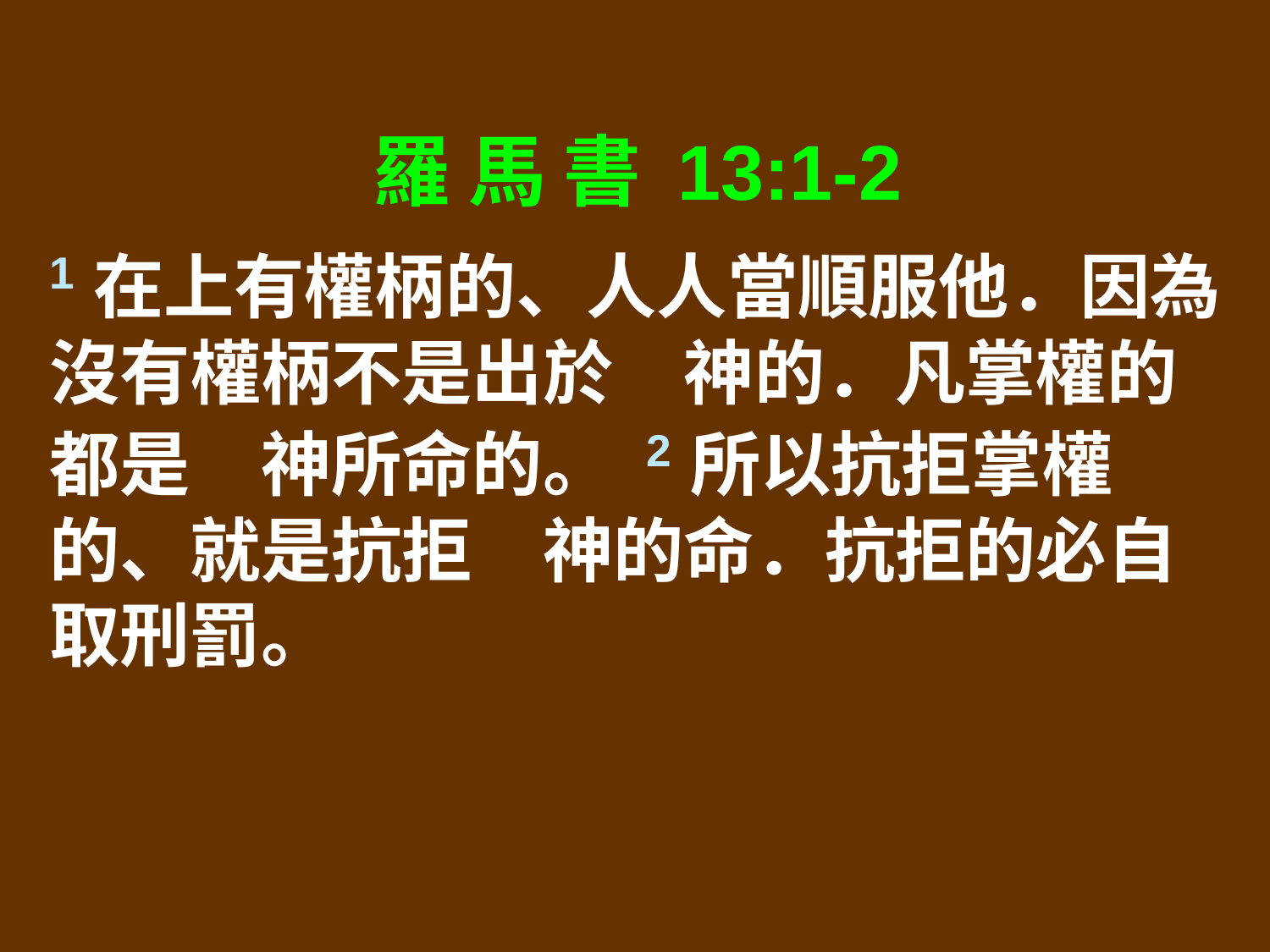

羅 馬 書 13:1-2
1在上有權柄的、人人當順服他．因為沒有權柄不是出於　神的．凡掌權的都是　神所命的。 2所以抗拒掌權的、就是抗拒　神的命．抗拒的必自取刑罰。